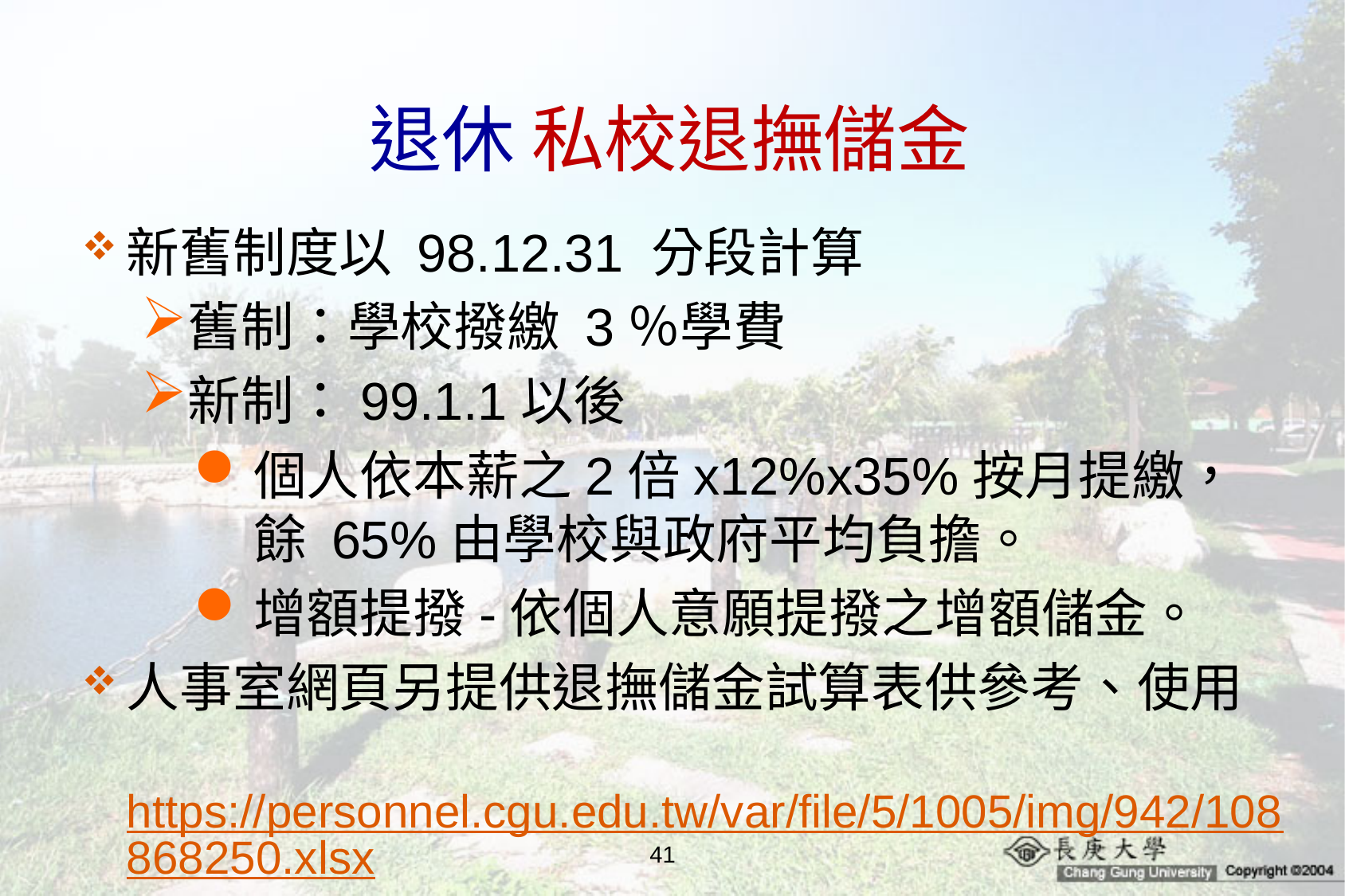

# 退休 私校退撫儲金
新舊制度以 98.12.31 分段計算
舊制：學校撥繳 3％學費
新制：99.1.1以後
個人依本薪之2倍x12%x35%按月提繳，餘 65%由學校與政府平均負擔。
增額提撥-依個人意願提撥之增額儲金。
人事室網頁另提供退撫儲金試算表供參考、使用           https://personnel.cgu.edu.tw/var/file/5/1005/img/942/108868250.xlsx

41